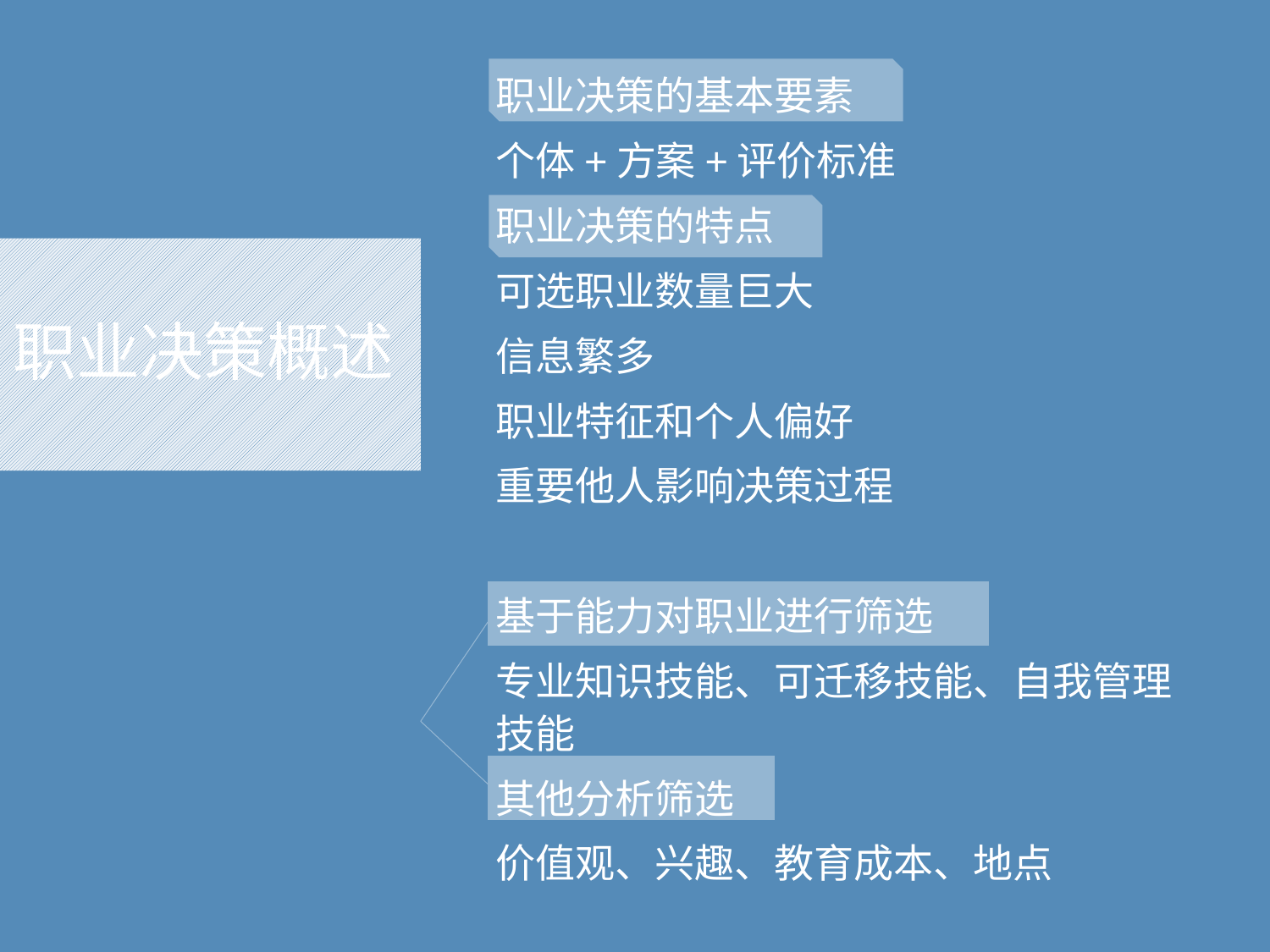

职业决策的基本要素
个体+方案+评价标准
职业决策的特点
可选职业数量巨大
信息繁多
职业特征和个人偏好
重要他人影响决策过程

基于能力对职业进行筛选
专业知识技能、可迁移技能、自我管理技能
其他分析筛选
价值观、兴趣、教育成本、地点

# 职业决策概述